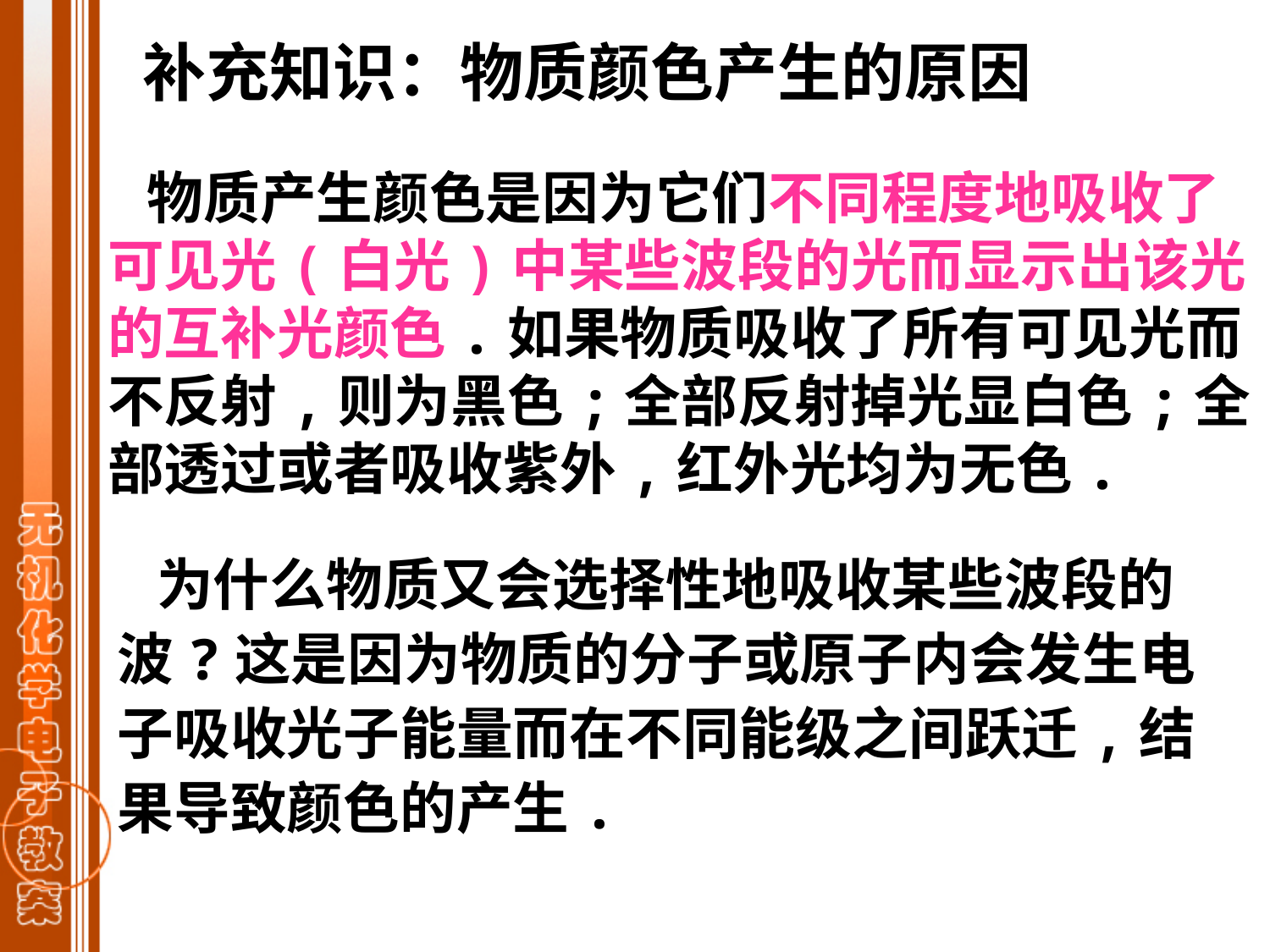

补充知识：物质颜色产生的原因
  物质产生颜色是因为它们不同程度地吸收了可见光(白光)中某些波段的光而显示出该光的互补光颜色.如果物质吸收了所有可见光而不反射,则为黑色;全部反射掉光显白色;全部透过或者吸收紫外,红外光均为无色.
  为什么物质又会选择性地吸收某些波段的波?这是因为物质的分子或原子内会发生电子吸收光子能量而在不同能级之间跃迁,结果导致颜色的产生.